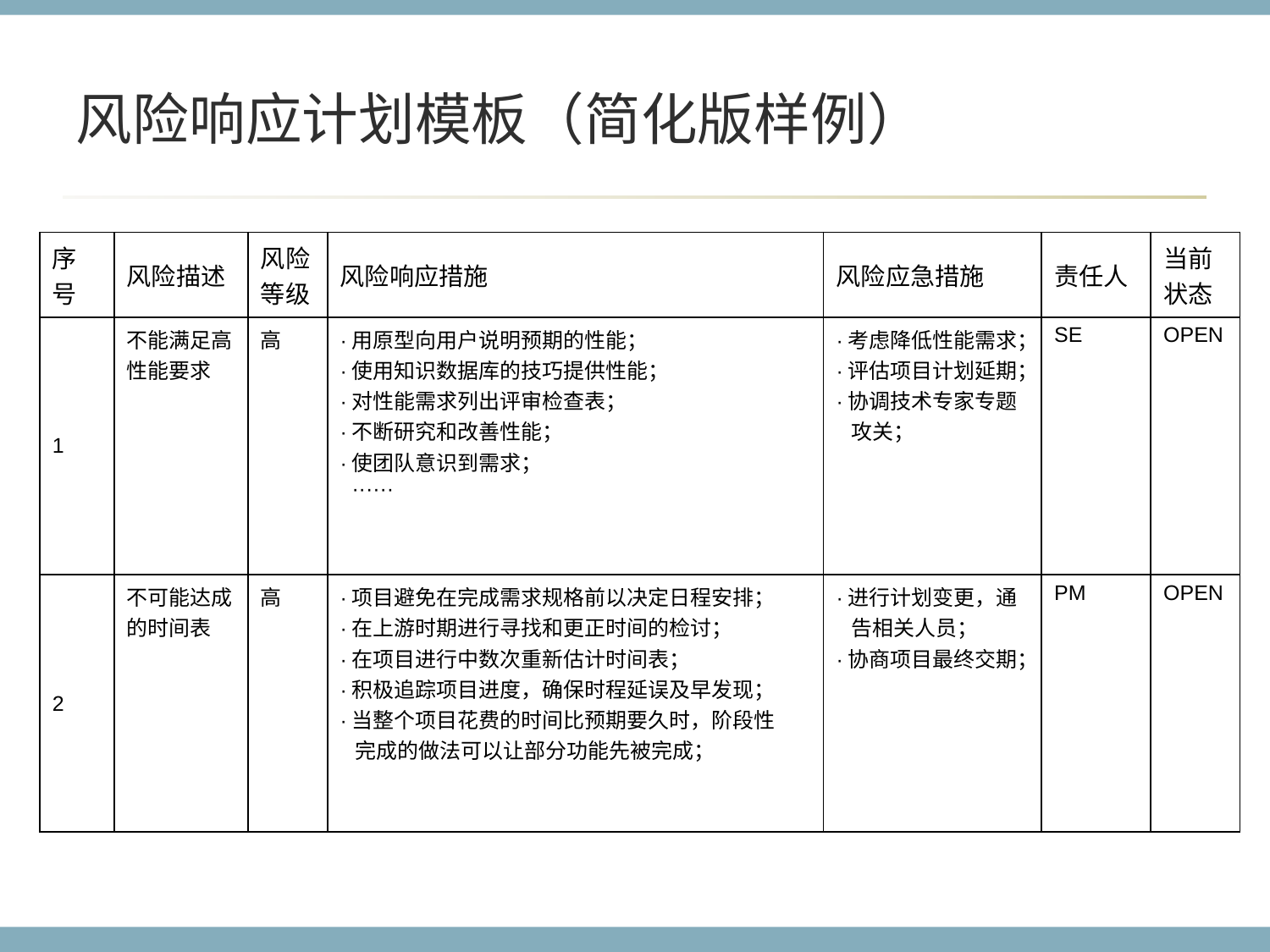

# 风险响应计划模板（简化版样例）
| 序号 | 风险描述 | 风险等级 | 风险响应措施 | 风险应急措施 | 责任人 | 当前状态 |
| --- | --- | --- | --- | --- | --- | --- |
| 1 | 不能满足高性能要求 | 高 | ·用原型向用户说明预期的性能； ·使用知识数据库的技巧提供性能； ·对性能需求列出评审检查表； ·不断研究和改善性能； ·使团队意识到需求； ······ | ·考虑降低性能需求； ·评估项目计划延期； ·协调技术专家专题 攻关； | SE | OPEN |
| 2 | 不可能达成的时间表 | 高 | ·项目避免在完成需求规格前以决定日程安排； ·在上游时期进行寻找和更正时间的检讨； ·在项目进行中数次重新估计时间表； ·积极追踪项目进度，确保时程延误及早发现； ·当整个项目花费的时间比预期要久时，阶段性 完成的做法可以让部分功能先被完成； | ·进行计划变更，通 告相关人员； ·协商项目最终交期； | PM | OPEN |